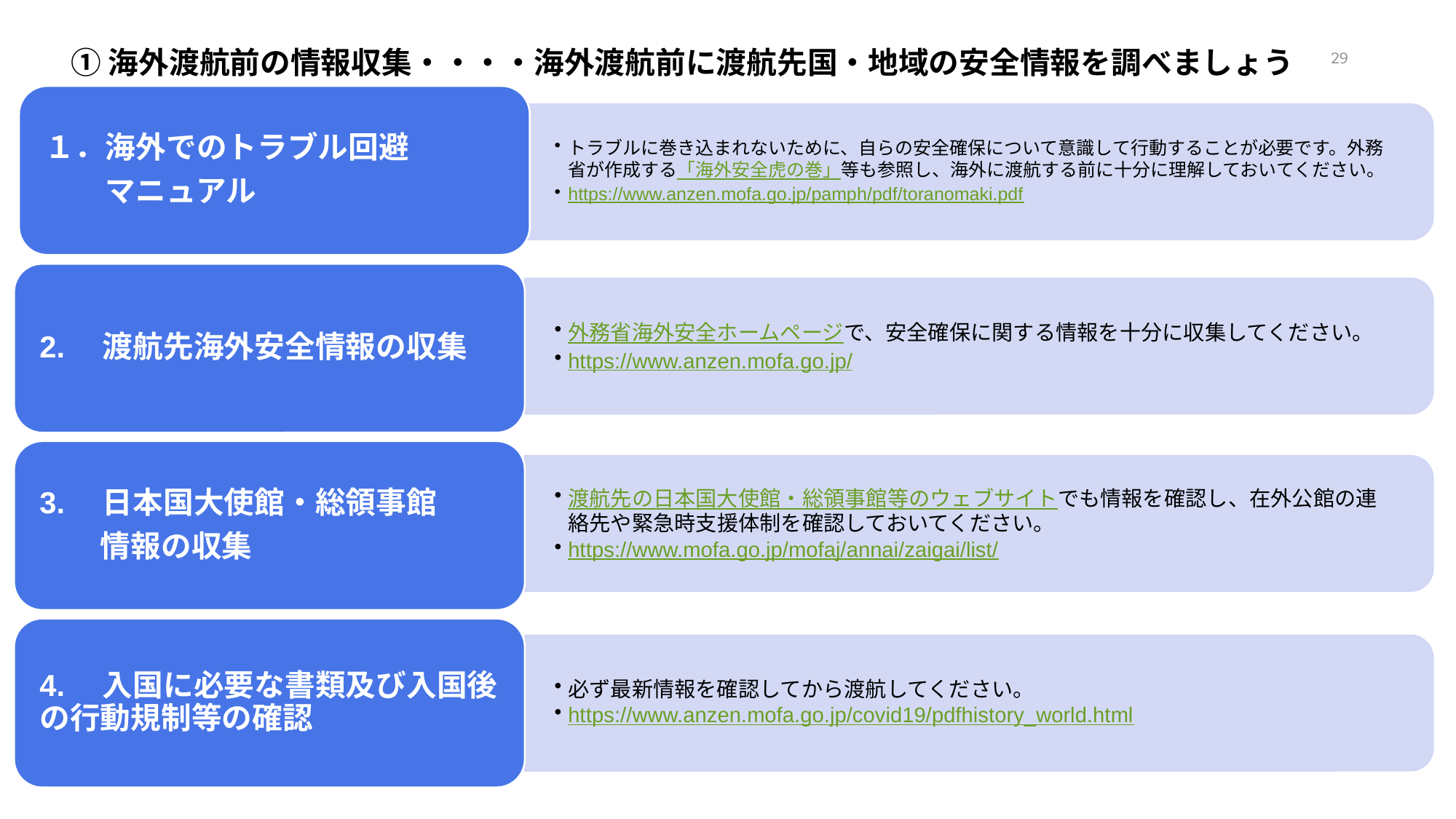

①海外渡航前の情報収集・・・・海外渡航前に渡航先国・地域の安全情報を調べましょう
29
トラブルに巻き込まれないために、自らの安全確保について意識して行動することが必要です。外務省が作成する「海外安全虎の巻」等も参照し、海外に渡航する前に十分に理解しておいてください。
https://www.anzen.mofa.go.jp/pamph/pdf/toranomaki.pdf
１．海外でのトラブル回避
　　マニュアル
外務省海外安全ホームページで、安全確保に関する情報を十分に収集してください。
https://www.anzen.mofa.go.jp/
2.　渡航先海外安全情報の収集
渡航先の日本国大使館・総領事館等のウェブサイトでも情報を確認し、在外公館の連絡先や緊急時支援体制を確認しておいてください。
https://www.mofa.go.jp/mofaj/annai/zaigai/list/
3.　日本国大使館・総領事館
　　情報の収集
必ず最新情報を確認してから渡航してください。
https://www.anzen.mofa.go.jp/covid19/pdfhistory_world.html
4.　入国に必要な書類及び入国後の行動規制等の確認